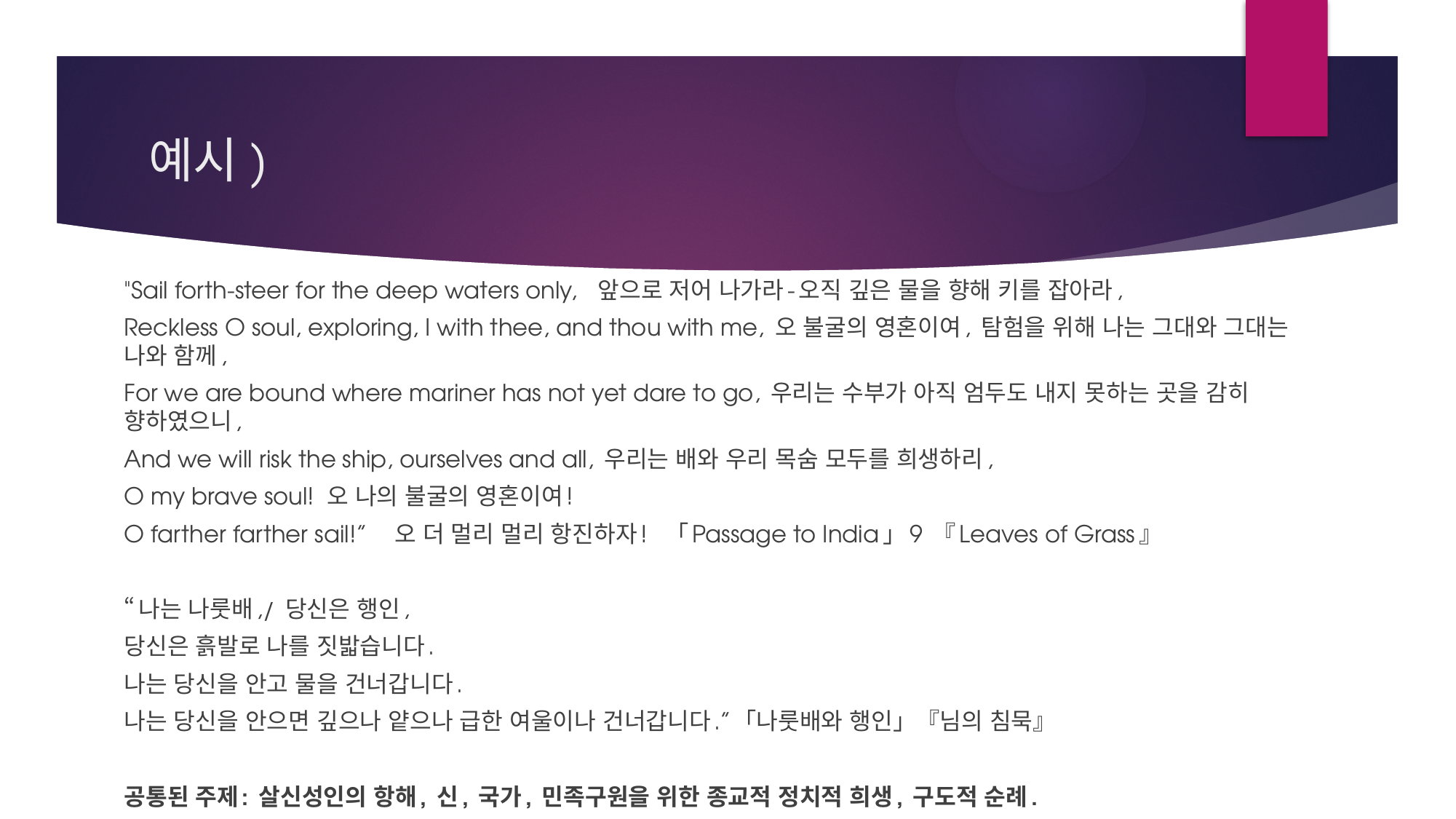

# 예시)
"Sail forth-steer for the deep waters only, 	앞으로 저어 나가라-오직 깊은 물을 향해 키를 잡아라,
Reckless O soul, exploring, I with thee, and thou with me, 오 불굴의 영혼이여, 탐험을 위해 나는 그대와 그대는 나와 함께,
For we are bound where mariner has not yet dare to go, 우리는 수부가 아직 엄두도 내지 못하는 곳을 감히 향하였으니,
And we will risk the ship, ourselves and all, 우리는 배와 우리 목숨 모두를 희생하리,
O my brave soul! 		오 나의 불굴의 영혼이여!
O farther farther sail!”	오 더 멀리 멀리 항진하자!			「Passage to India」9 『Leaves of Grass』

“나는 나룻배,/ 당신은 행인,
당신은 흙발로 나를 짓밟습니다.
나는 당신을 안고 물을 건너갑니다.
나는 당신을 안으면 깊으나 얕으나 급한 여울이나 건너갑니다.”			「나룻배와 행인」『님의 침묵』

공통된 주제: 살신성인의 항해, 신, 국가, 민족구원을 위한 종교적 정치적 희생, 구도적 순례.